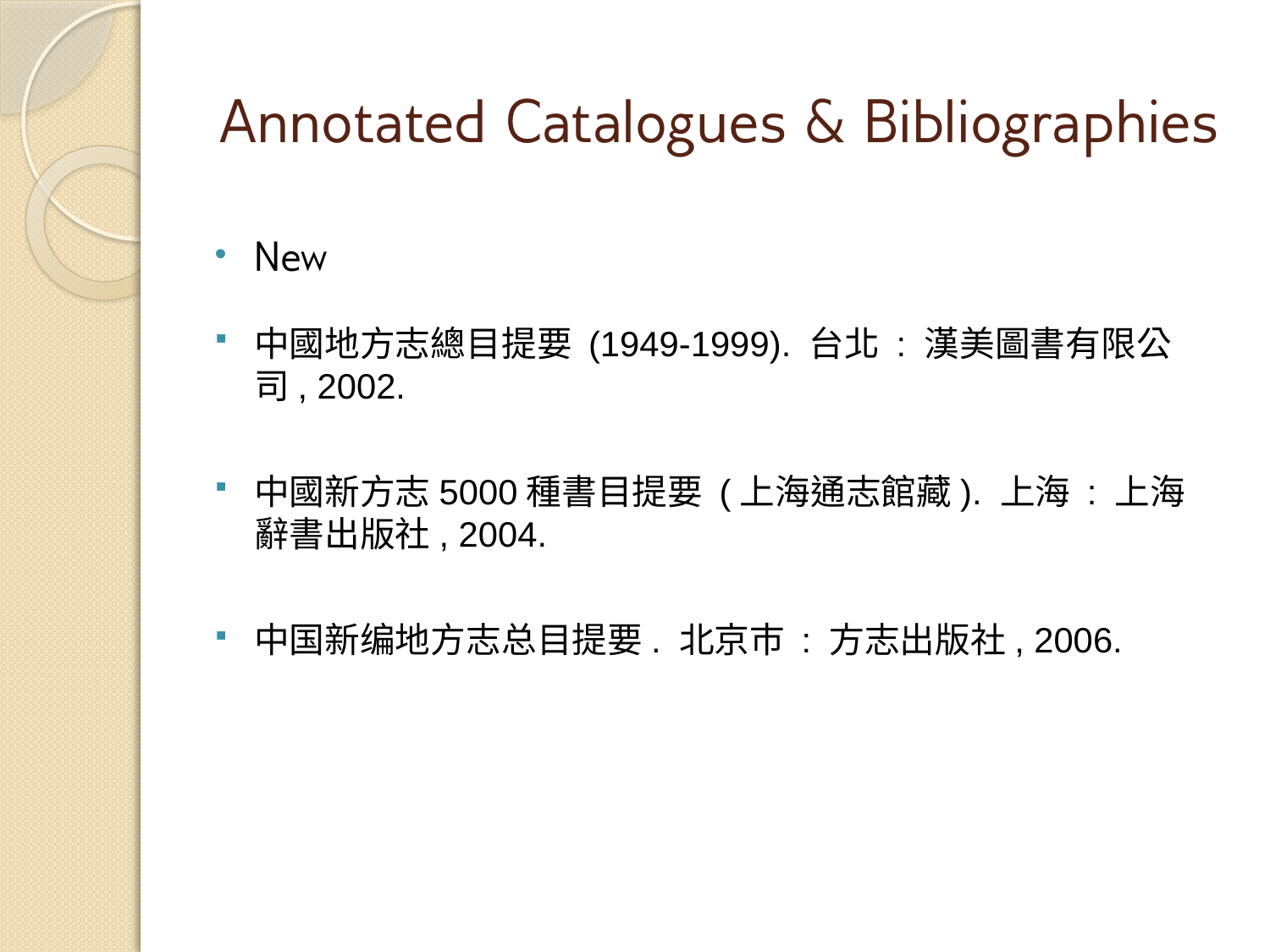

# Annotated Catalogues & Bibliographies
New

中國地方志總目提要 (1949-1999). 台北 : 漢美圖書有限公司, 2002.

中國新方志5000種書目提要 (上海通志館藏). 上海 : 上海辭書出版社, 2004.

中国新编地方志总目提要. 北京市 : 方志出版社, 2006.